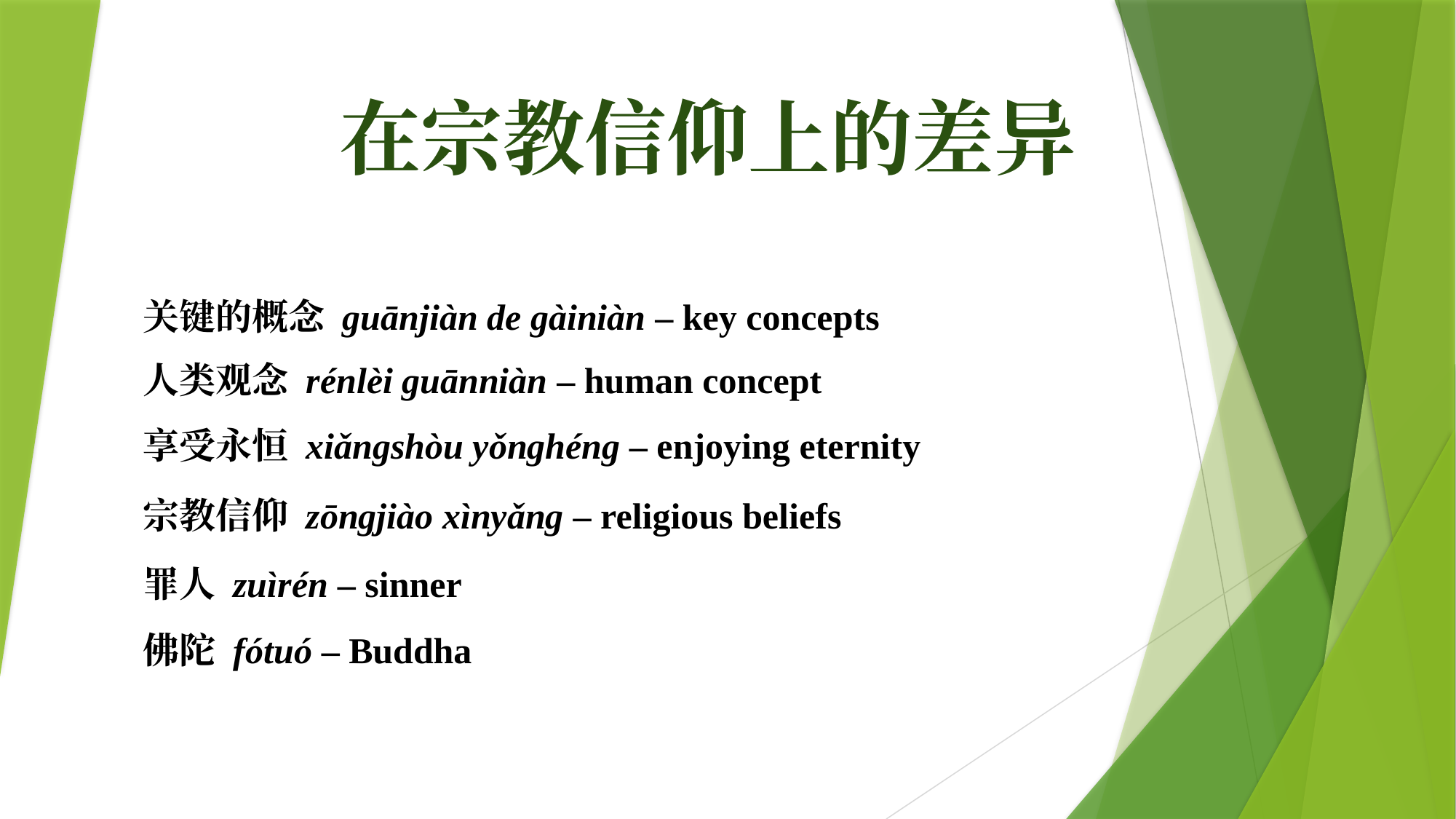

# 在宗教信仰上的差异
关键的概念 guānjiàn de gàiniàn – key concepts
人类观念 rénlèi guānniàn – human concept
享受永恒 xiǎngshòu yǒnghéng – enjoying eternity
宗教信仰 zōngjiào xìnyǎng – religious beliefs
罪人 zuìrén – sinner
佛陀 fótuó – Buddha